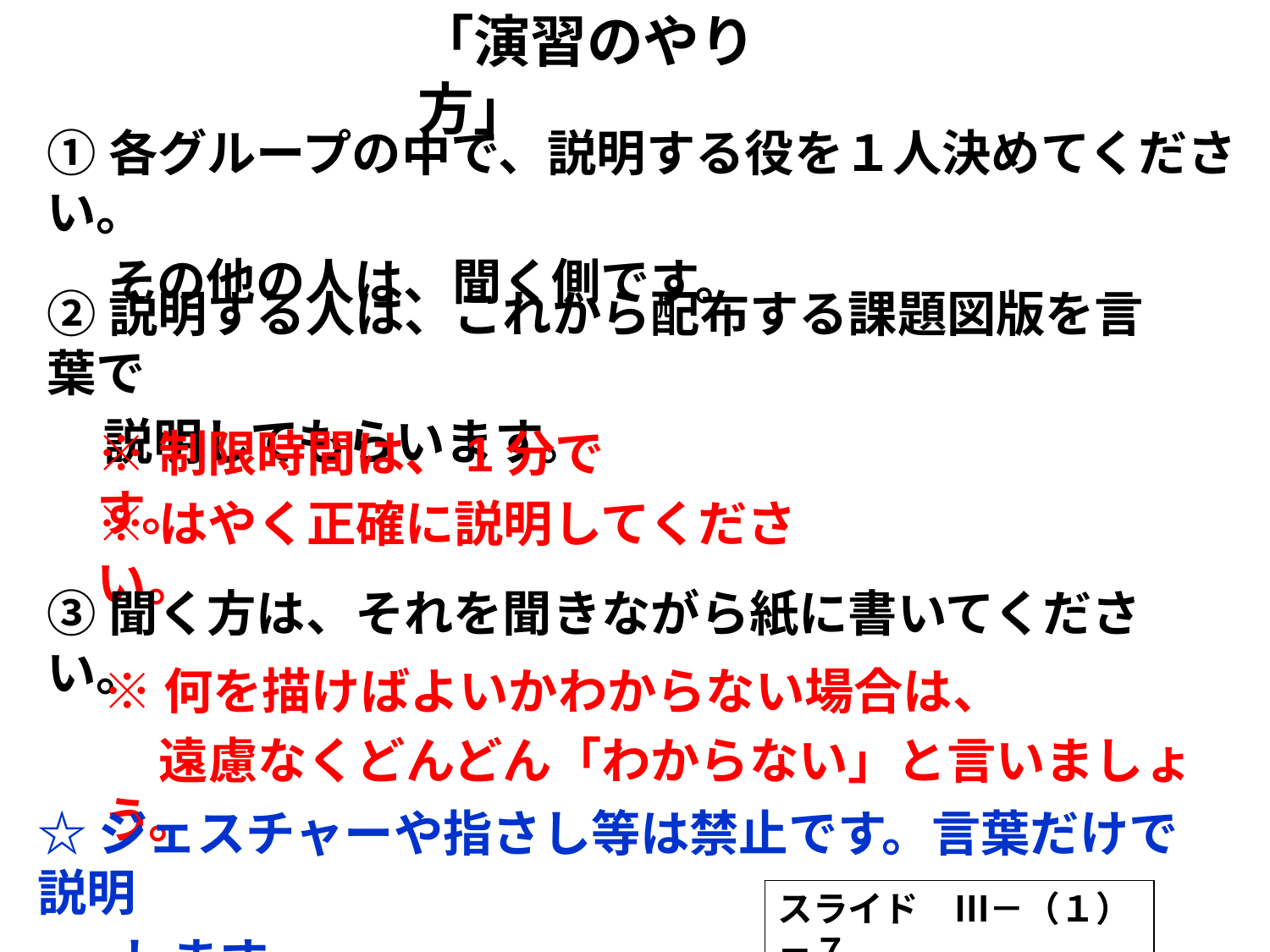

「演習のやり方」
①各グループの中で、説明する役を１人決めてください。
　 その他の人は、聞く側です。
②説明する人は、これから配布する課題図版を言葉で
    説明してもらいます。
※制限時間は、1分です。
※はやく正確に説明してください。
③聞く方は、それを聞きながら紙に書いてください。
※何を描けばよいかわからない場合は、
    遠慮なくどんどん「わからない」と言いましょう。
☆ジェスチャーや指さし等は禁止です。言葉だけで説明
  　します。
スライド　Ⅲ－（１）－７